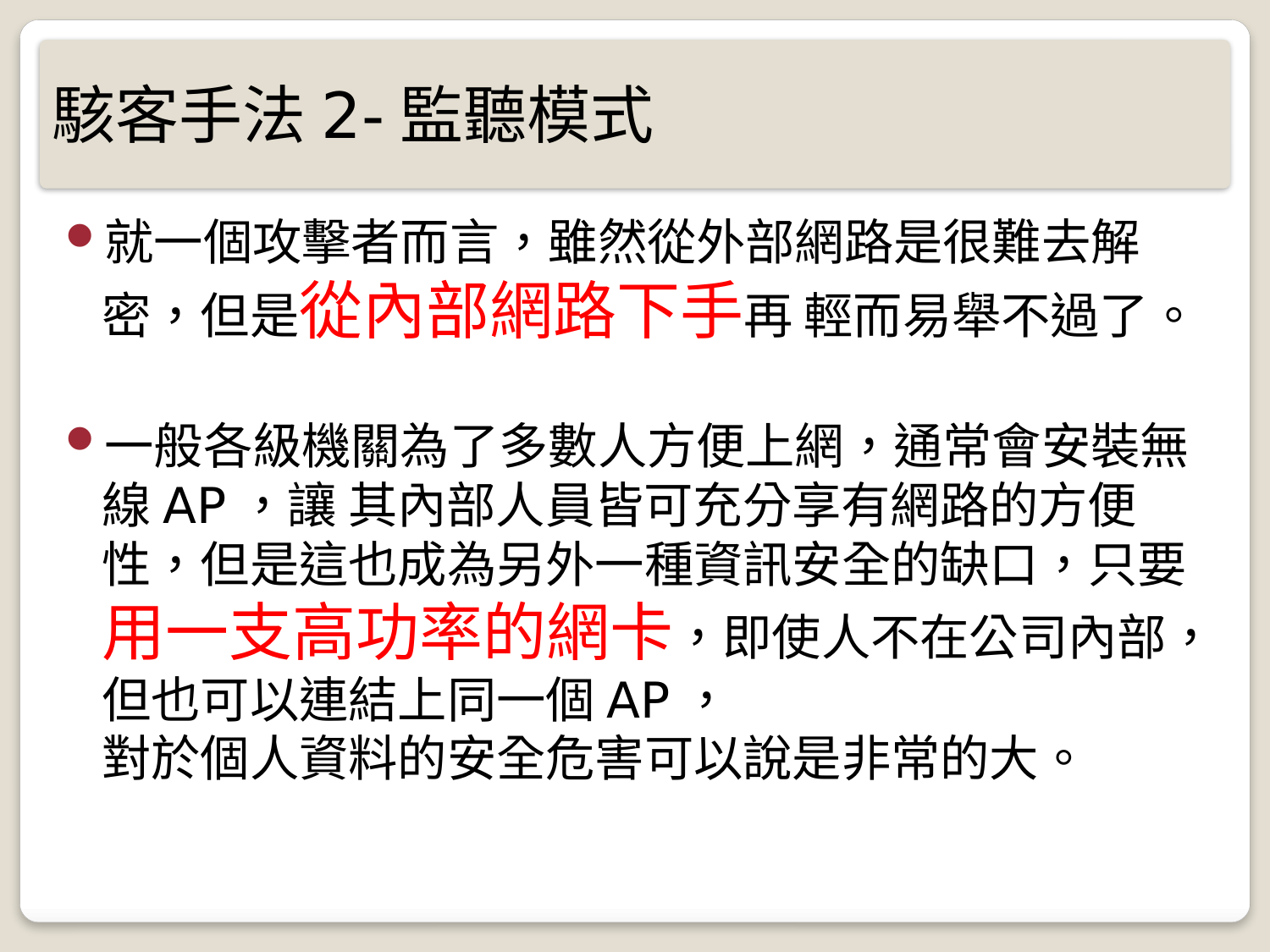

# 駭客手法2-監聽模式
就一個攻擊者而言，雖然從外部網路是很難去解密，但是從內部網路下手再 輕而易舉不過了。

一般各級機關為了多數人方便上網，通常會安裝無線AP，讓 其內部人員皆可充分享有網路的方便性，但是這也成為另外一種資訊安全的缺口，只要用一支高功率的網卡，即使人不在公司內部，但也可以連結上同一個AP，
對於個人資料的安全危害可以說是非常的大。